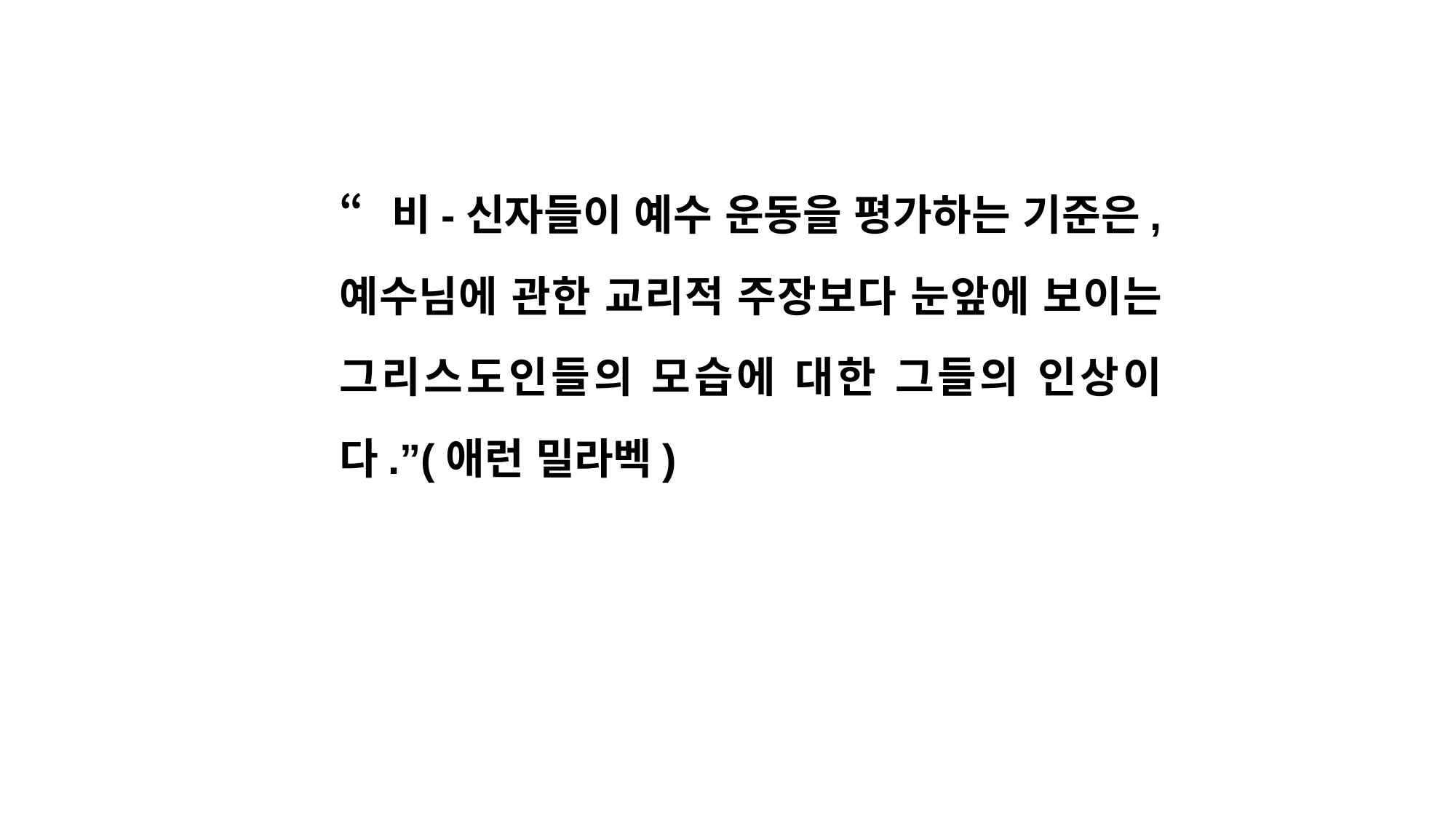

“비-신자들이 예수 운동을 평가하는 기준은, 예수님에 관한 교리적 주장보다 눈앞에 보이는 그리스도인들의 모습에 대한 그들의 인상이다.”(애런 밀라벡)